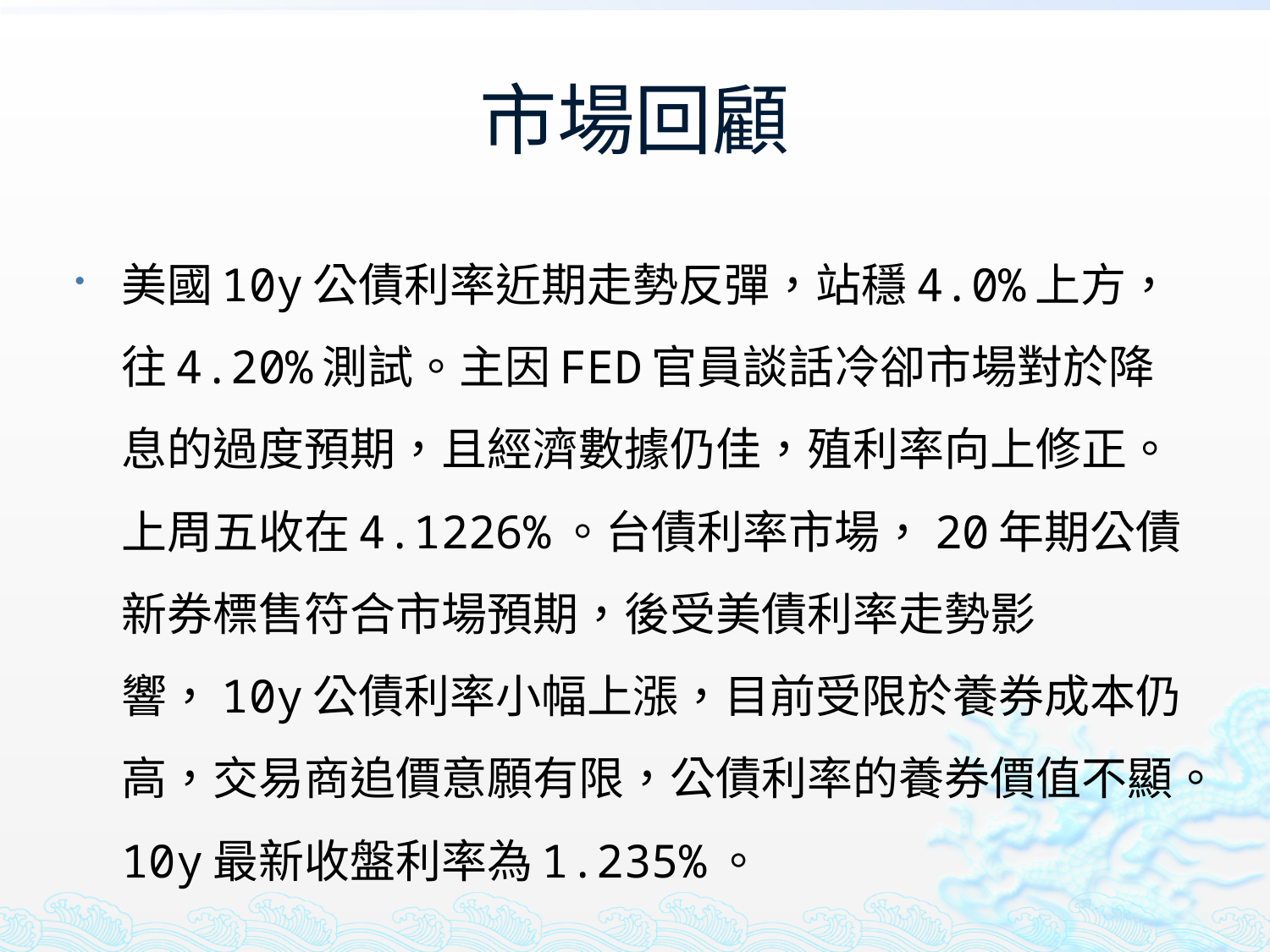

# 市場回顧
美國10y公債利率近期走勢反彈，站穩4.0%上方，往4.20%測試。主因FED官員談話冷卻市場對於降息的過度預期，且經濟數據仍佳，殖利率向上修正。上周五收在4.1226%。台債利率市場，20年期公債新券標售符合市場預期，後受美債利率走勢影響，10y公債利率小幅上漲，目前受限於養券成本仍高，交易商追價意願有限，公債利率的養券價值不顯。10y最新收盤利率為1.235%。